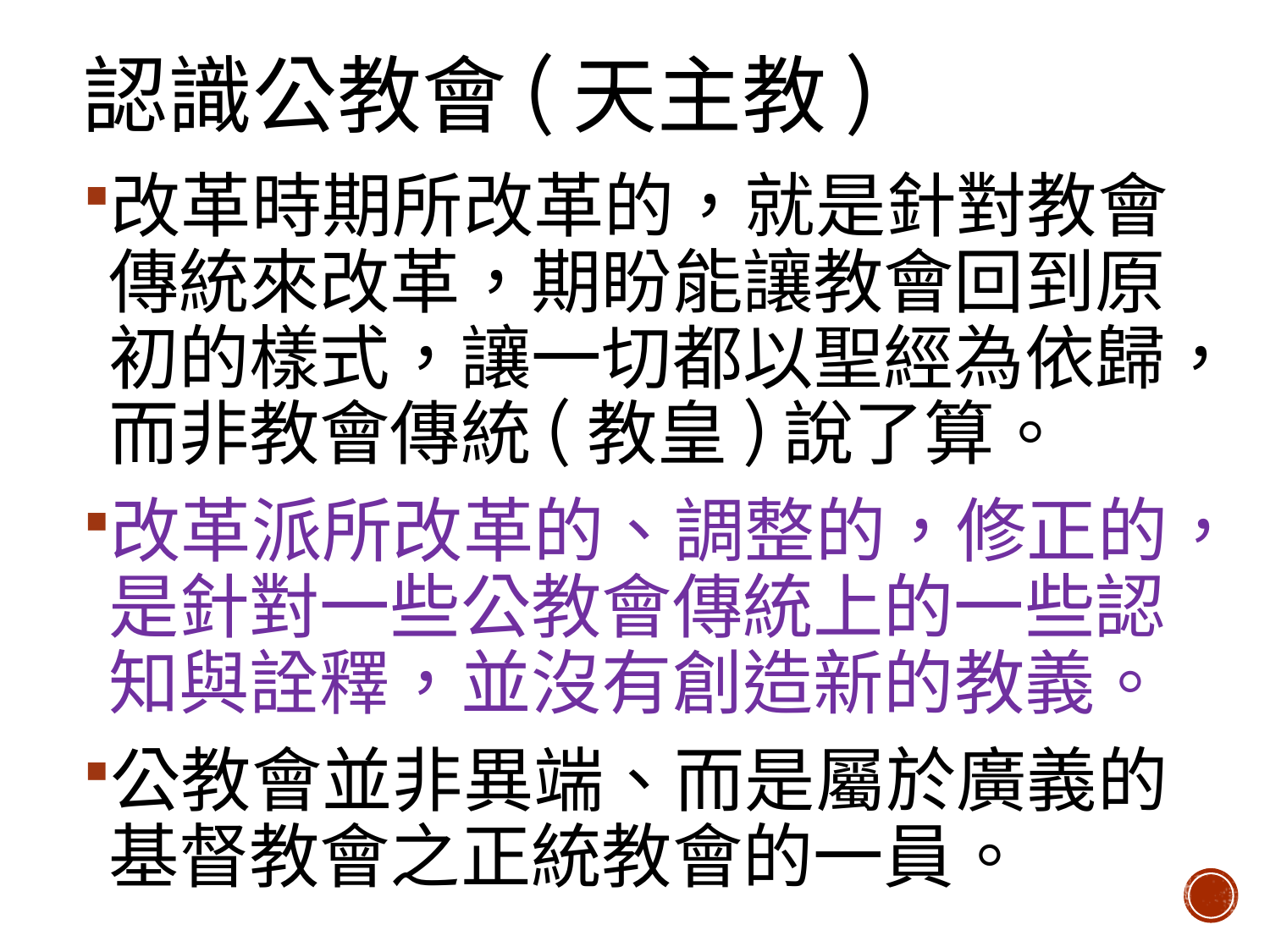

# 認識公教會(天主教)
改革時期所改革的，就是針對教會傳統來改革，期盼能讓教會回到原初的樣式，讓一切都以聖經為依歸，而非教會傳統(教皇)說了算。
改革派所改革的、調整的，修正的，是針對一些公教會傳統上的一些認知與詮釋，並沒有創造新的教義。
公教會並非異端、而是屬於廣義的基督教會之正統教會的一員。